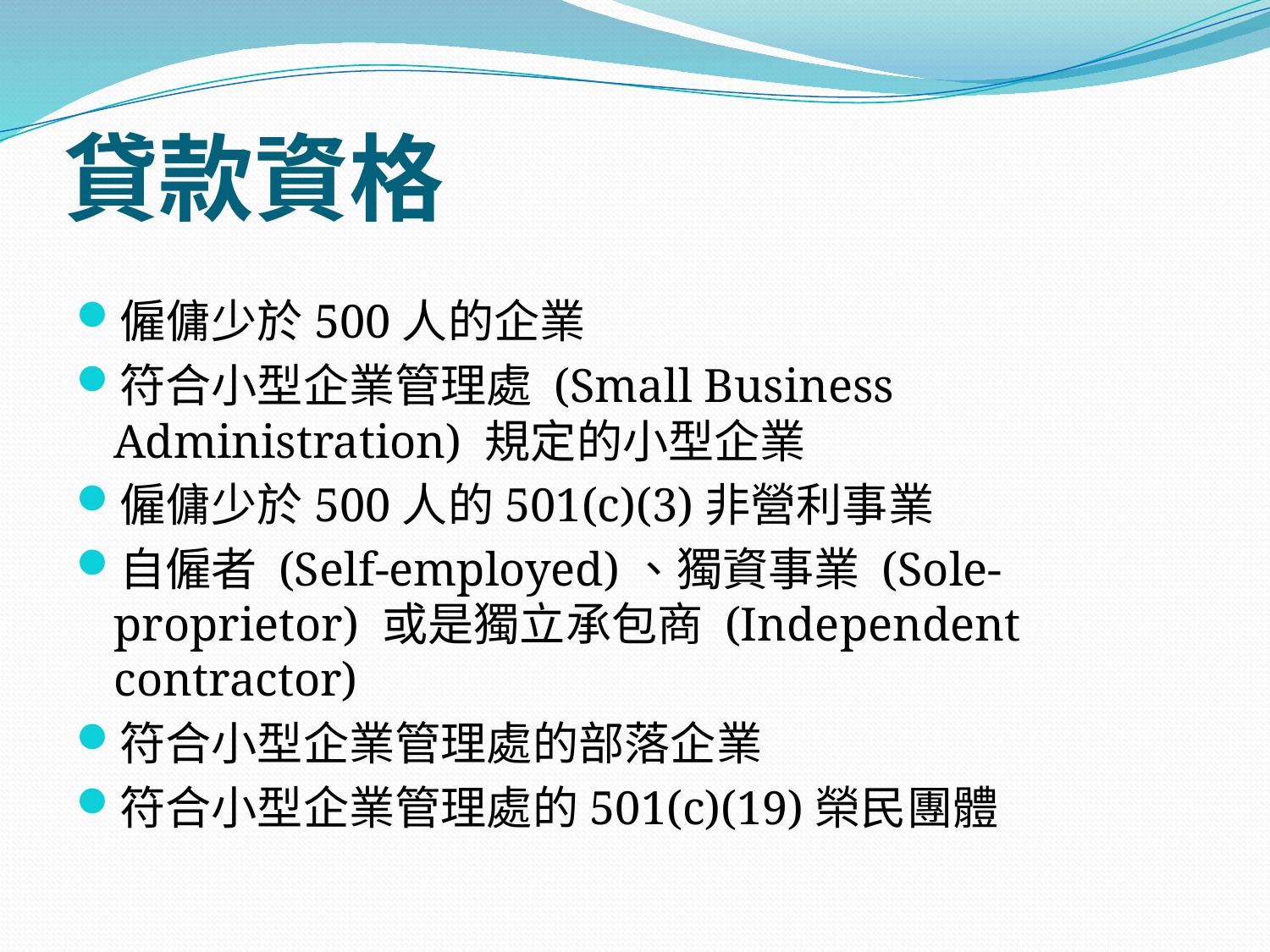

# 貸款資格

僱傭少於500人的企業
符合小型企業管理處 (Small Business Administration) 規定的小型企業
僱傭少於500人的501(c)(3)非營利事業
自僱者 (Self-employed)、獨資事業 (Sole-proprietor) 或是獨立承包商 (Independent contractor)
符合小型企業管理處的部落企業
符合小型企業管理處的501(c)(19)榮民團體